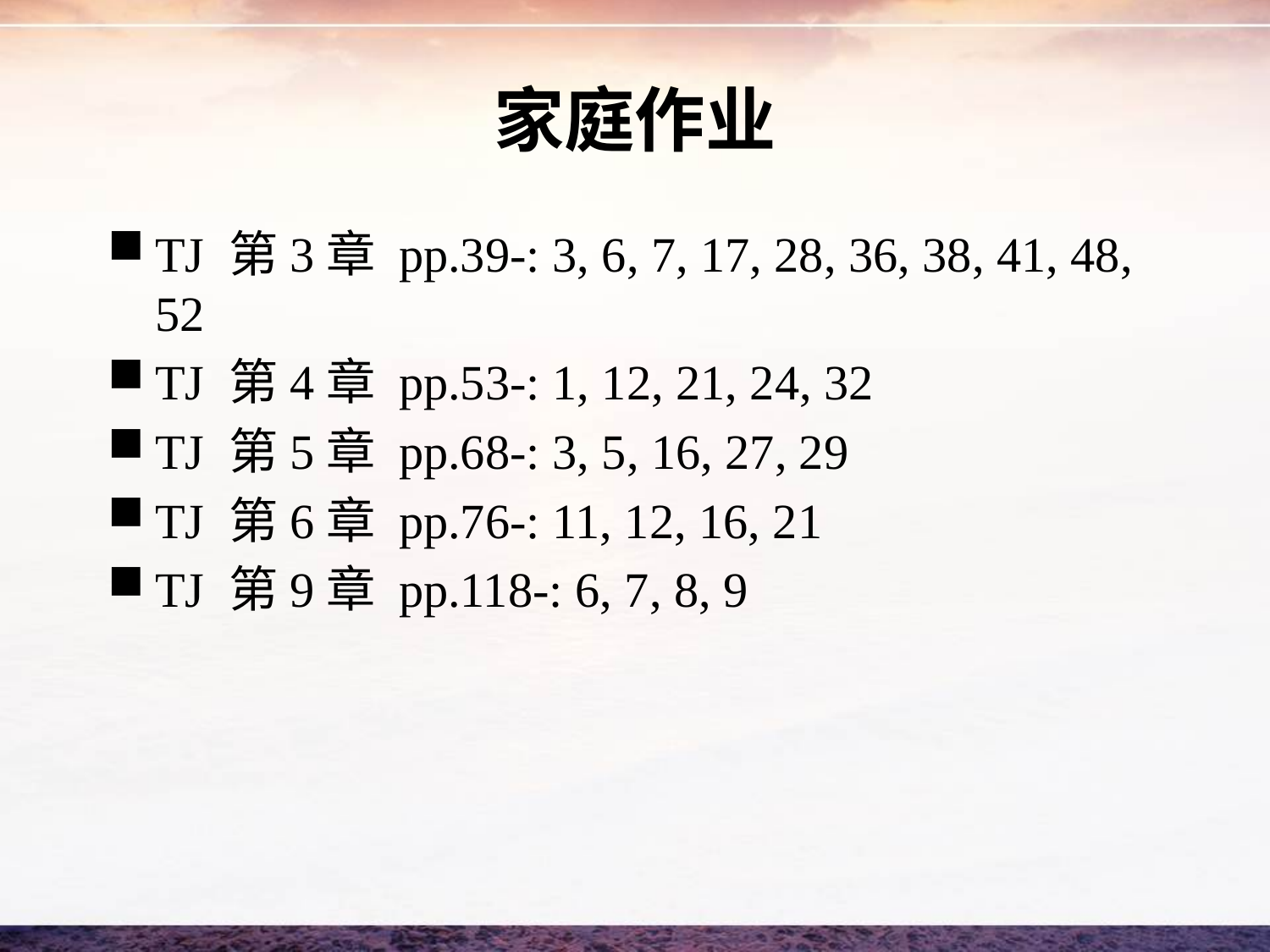

# 家庭作业
TJ 第3章 pp.39-: 3, 6, 7, 17, 28, 36, 38, 41, 48, 52
TJ 第4章 pp.53-: 1, 12, 21, 24, 32
TJ 第5章 pp.68-: 3, 5, 16, 27, 29
TJ 第6章 pp.76-: 11, 12, 16, 21
TJ 第9章 pp.118-: 6, 7, 8, 9